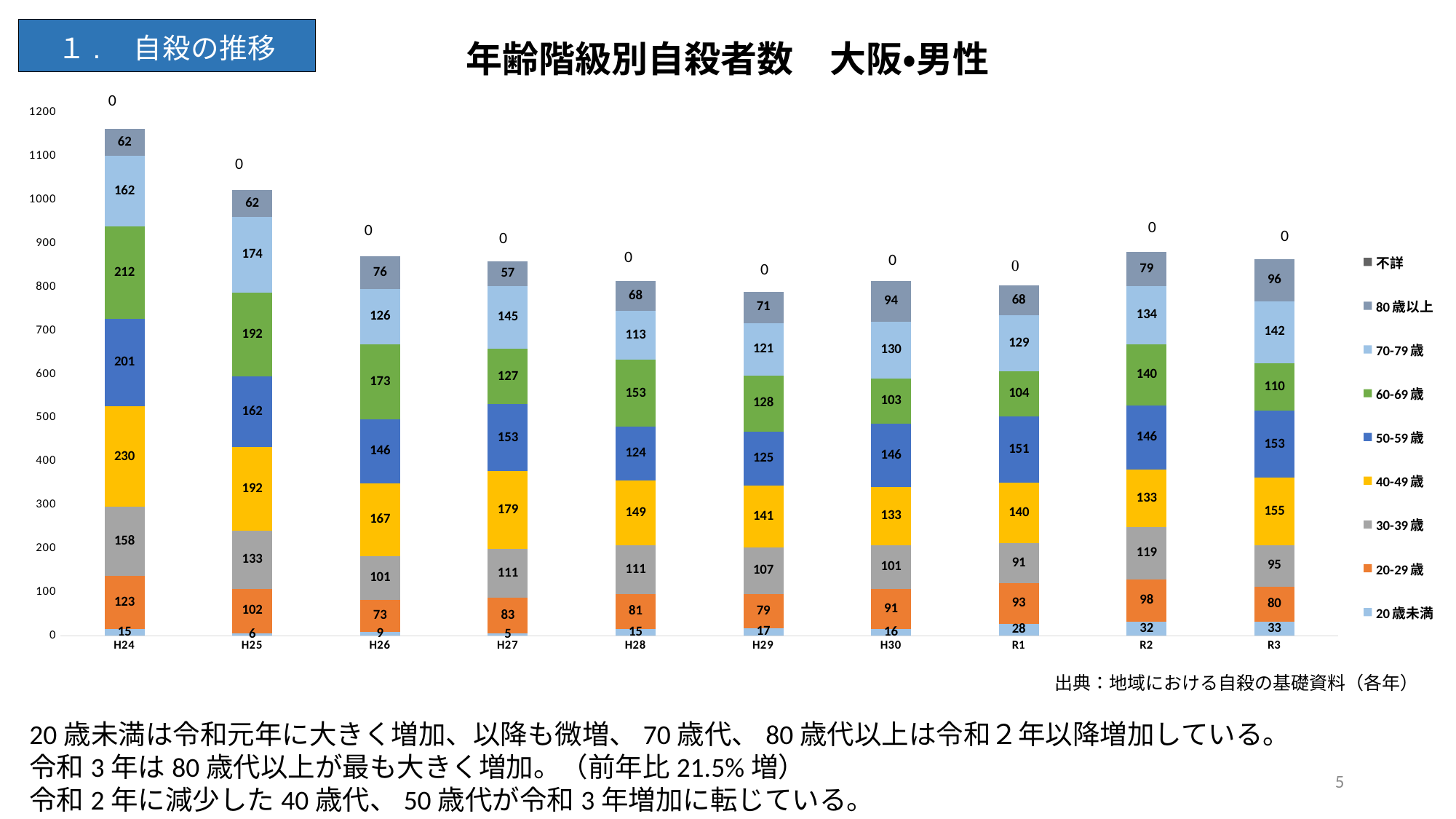

### Chart: 年齢階級別自殺者数　大阪・男性

| Category | 20歳未満 | 20-29歳 | 30-39歳 | 40-49歳 | 50-59歳 | 60-69歳 | 70-79歳 | 80歳以上 | 不詳 |
|---|---|---|---|---|---|---|---|---|---|
| H24 | 15.0 | 123.0 | 158.0 | 230.0 | 201.0 | 212.0 | 162.0 | 62.0 | 0.0 |
| H25 | 6.0 | 102.0 | 133.0 | 192.0 | 162.0 | 192.0 | 174.0 | 62.0 | 0.0 |
| H26 | 9.0 | 73.0 | 101.0 | 167.0 | 146.0 | 173.0 | 126.0 | 76.0 | 0.0 |
| H27 | 5.0 | 83.0 | 111.0 | 179.0 | 153.0 | 127.0 | 145.0 | 57.0 | 0.0 |
| H28 | 15.0 | 81.0 | 111.0 | 149.0 | 124.0 | 153.0 | 113.0 | 68.0 | 0.0 |
| H29 | 17.0 | 79.0 | 107.0 | 141.0 | 125.0 | 128.0 | 121.0 | 71.0 | 0.0 |
| H30 | 16.0 | 91.0 | 101.0 | 133.0 | 146.0 | 103.0 | 130.0 | 94.0 | 0.0 |
| R1 | 28.0 | 93.0 | 91.0 | 140.0 | 151.0 | 104.0 | 129.0 | 68.0 | 0.0 |
| R2 | 32.0 | 98.0 | 119.0 | 133.0 | 146.0 | 140.0 | 134.0 | 79.0 | 0.0 |
| R3 | 33.0 | 80.0 | 95.0 | 155.0 | 153.0 | 110.0 | 142.0 | 96.0 | 0.0 |
出典：地域における自殺の基礎資料（各年）
20歳未満は令和元年に大きく増加、以降も微増、70歳代、80歳代以上は令和２年以降増加している。
令和3年は80歳代以上が最も大きく増加。（前年比21.5%増）
令和2年に減少した40歳代、50歳代が令和3年増加に転じている。
5